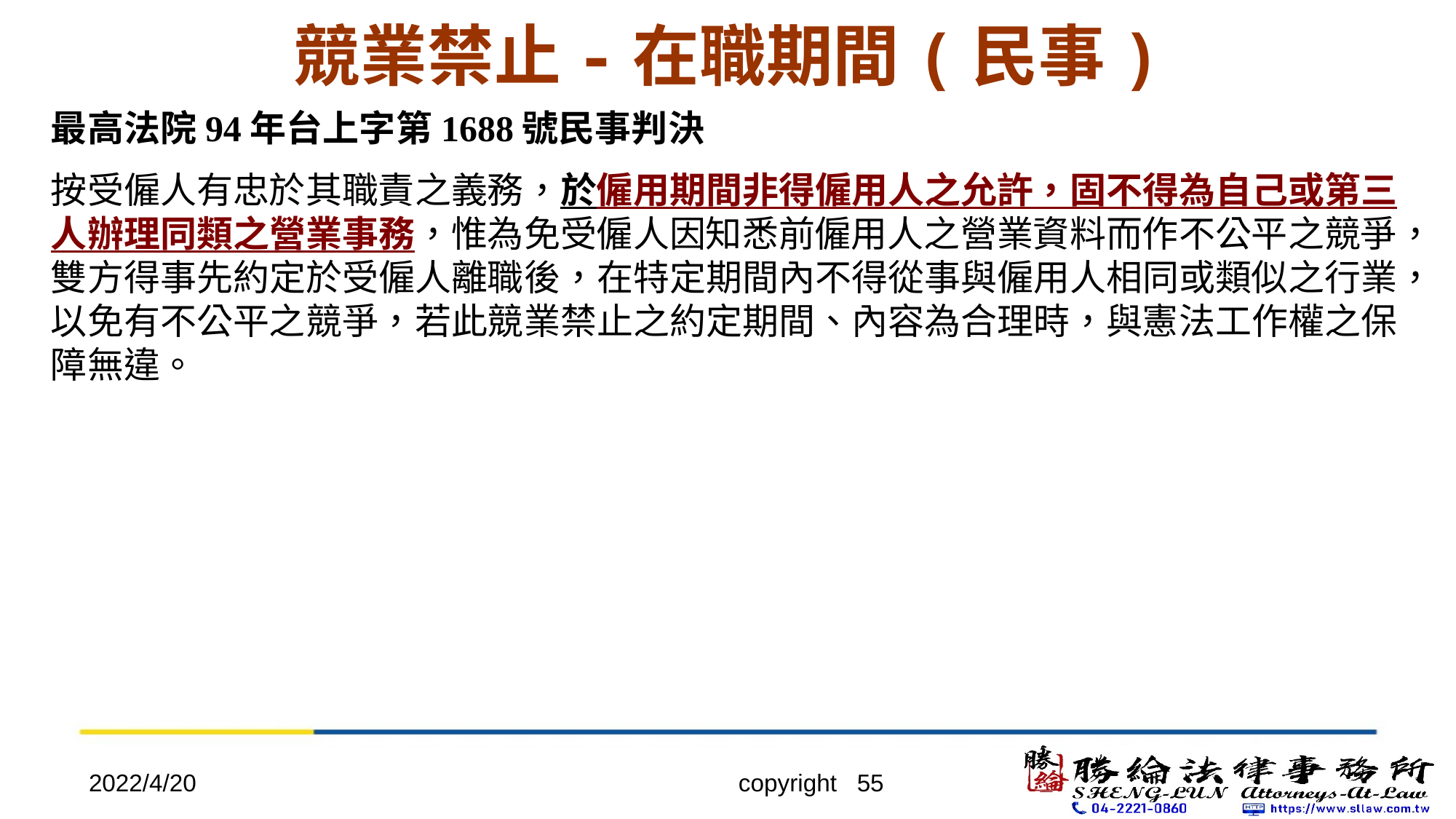

# 競業禁止-在職期間(民事)
最高法院94年台上字第1688號民事判決

按受僱人有忠於其職責之義務，於僱用期間非得僱用人之允許，固不得為自己或第三人辦理同類之營業事務，惟為免受僱人因知悉前僱用人之營業資料而作不公平之競爭，雙方得事先約定於受僱人離職後，在特定期間內不得從事與僱用人相同或類似之行業，以免有不公平之競爭，若此競業禁止之約定期間、內容為合理時，與憲法工作權之保障無違。

2022/4/20
copyright   55